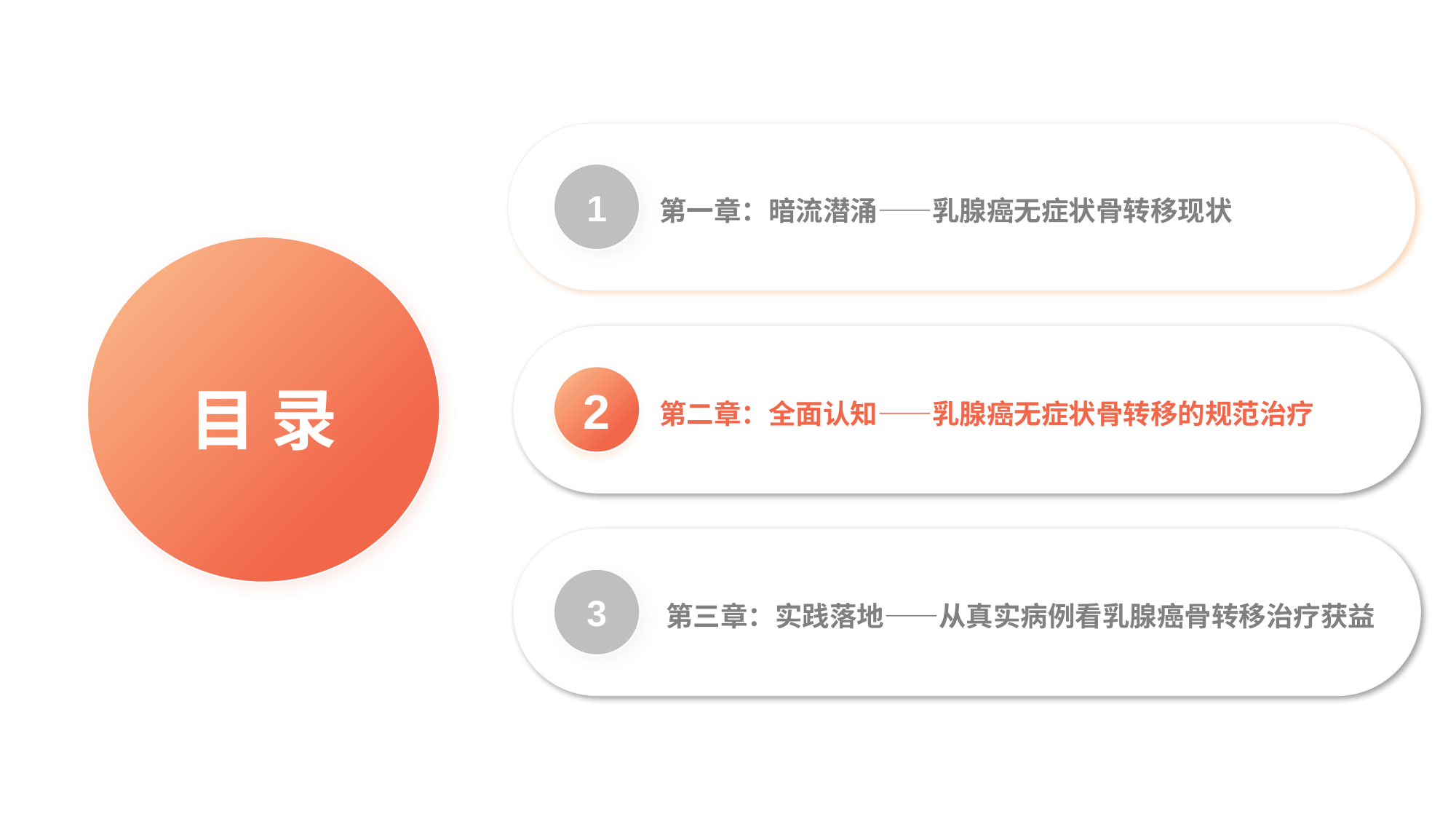

1
第一章：暗流潜涌——乳腺癌无症状骨转移现状

目 录

2
第二章：‌全面认知——乳腺癌无症状骨转移的规范治疗

3
‌第三章：实践落地——从真实病例看乳腺癌骨转移治疗获益